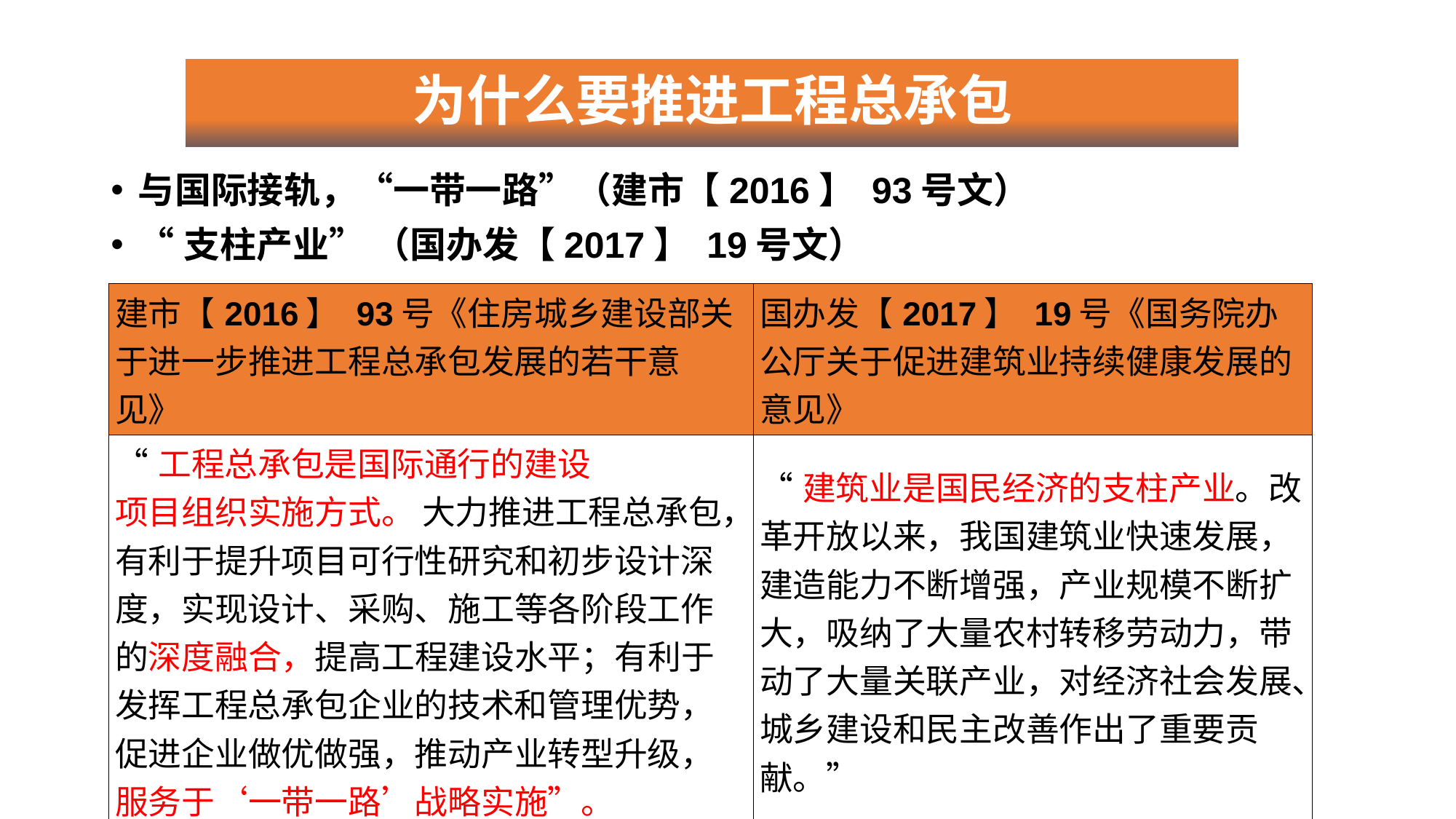

# 为什么要推进工程总承包

与国际接轨，“一带一路”（建市【2016】 93号文）
“支柱产业” （国办发【2017】 19号文）
| 建市【2016】 93号《住房城乡建设部关于进一步推进工程总承包发展的若干意见》 | 国办发【2017】 19号《国务院办公厅关于促进建筑业持续健康发展的意见》 |
| --- | --- |
| “工程总承包是国际通行的建设 项目组织实施方式。 大力推进工程总承包，有利于提升项目可行性研究和初步设计深度，实现设计、采购、施工等各阶段工作的深度融合，提高工程建设水平；有利于发挥工程总承包企业的技术和管理优势，促进企业做优做强，推动产业转型升级， 服务于‘一带一路’战略实施”。 | “建筑业是国民经济的支柱产业。改革开放以来，我国建筑业快速发展，建造能力不断增强，产业规模不断扩大，吸纳了大量农村转移劳动力，带动了大量关联产业，对经济社会发展、城乡建设和民主改善作出了重要贡献。” |